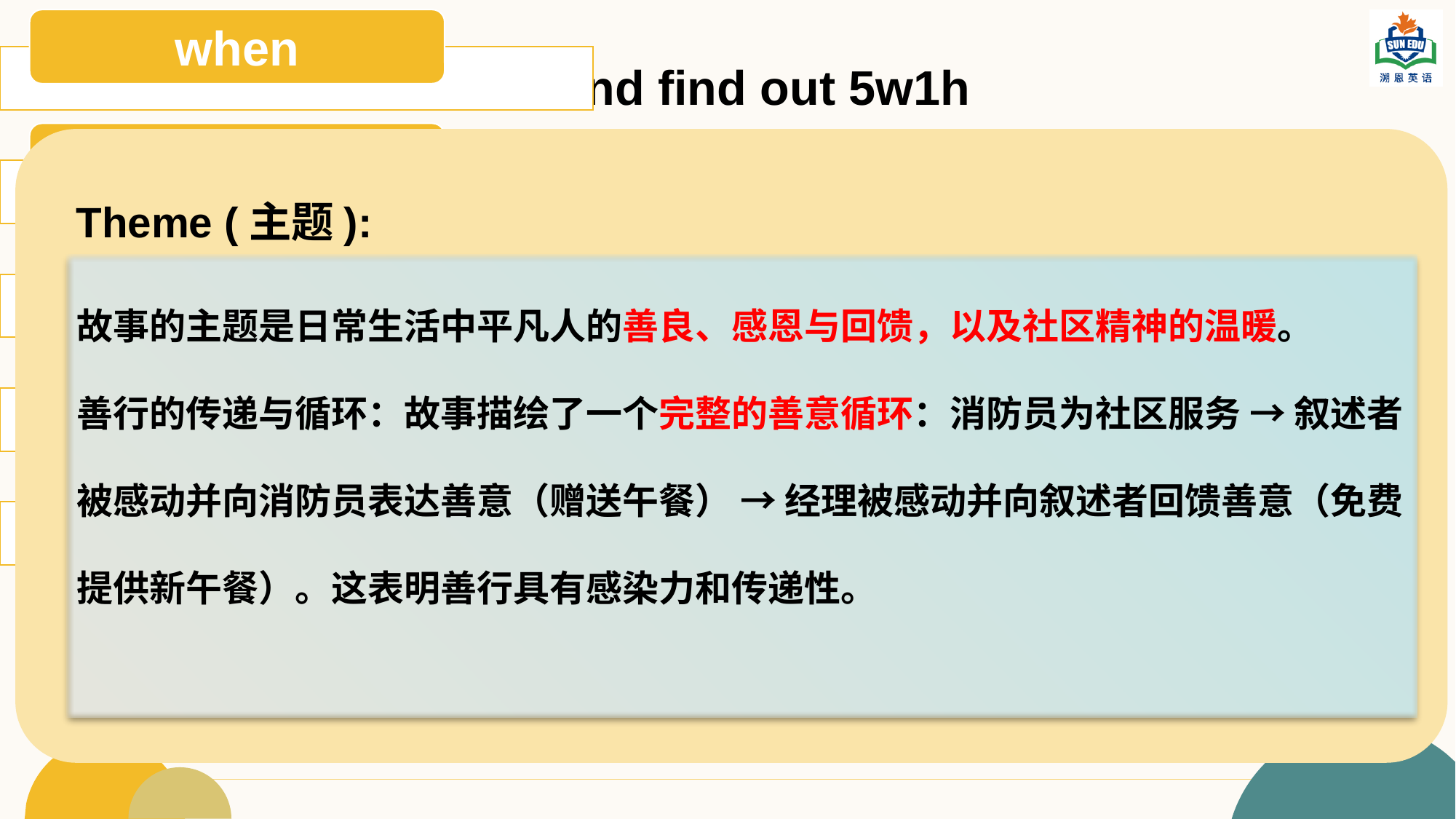

# Task 1 Skim the text and find out 5w1h
Theme (主题):
The theme of the story is the kindness, gratitude, and reciprocation among ordinary people in daily life, as well as the warmth of community spirit.
The transmission and cycle of goodwill: The story depicts a complete cycle of kindness: firefighters serve the community → the narrator is moved and shows kindness to them (giving her lunch) → the manager is moved and reciprocates kindness to the narrator (providing a new meal for free). This shows that goodwill is infectious and transmissible.

when

where

who

what

why

故事的主题是日常生活中平凡人的善良、感恩与回馈，以及社区精神的温暖。
善行的传递与循环：故事描绘了一个完整的善意循环：消防员为社区服务 → 叙述者被感动并向消防员表达善意（赠送午餐） → 经理被感动并向叙述者回馈善意（免费提供新午餐）。这表明善行具有感染力和传递性。